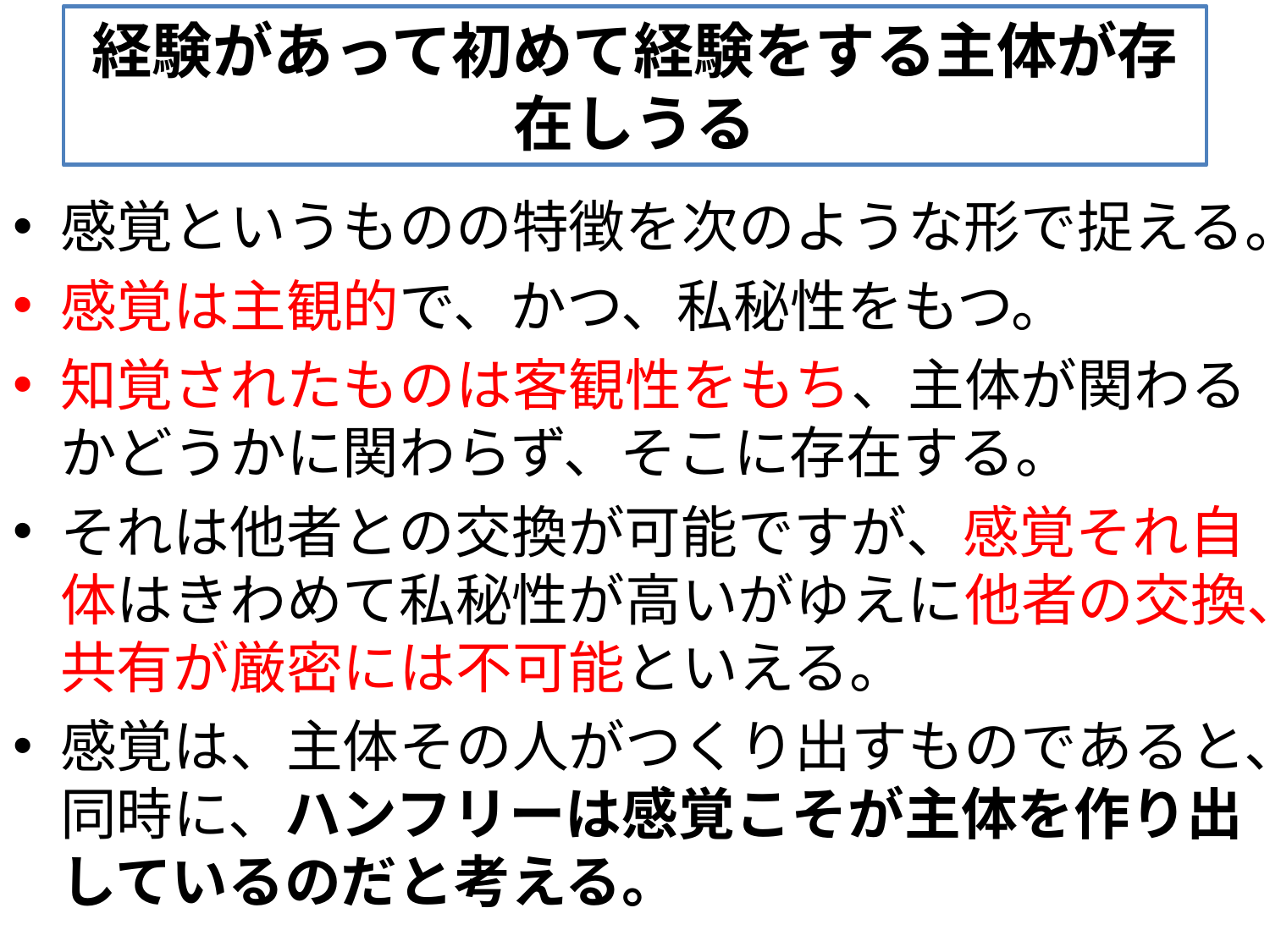

# 経験があって初めて経験をする主体が存在しうる
感覚というものの特徴を次のような形で捉える。
感覚は主観的で、かつ、私秘性をもつ。
知覚されたものは客観性をもち、主体が関わるかどうかに関わらず、そこに存在する。
それは他者との交換が可能ですが、感覚それ自体はきわめて私秘性が高いがゆえに他者の交換、共有が厳密には不可能といえる。
感覚は、主体その人がつくり出すものであると、同時に、ハンフリーは感覚こそが主体を作り出しているのだと考える。